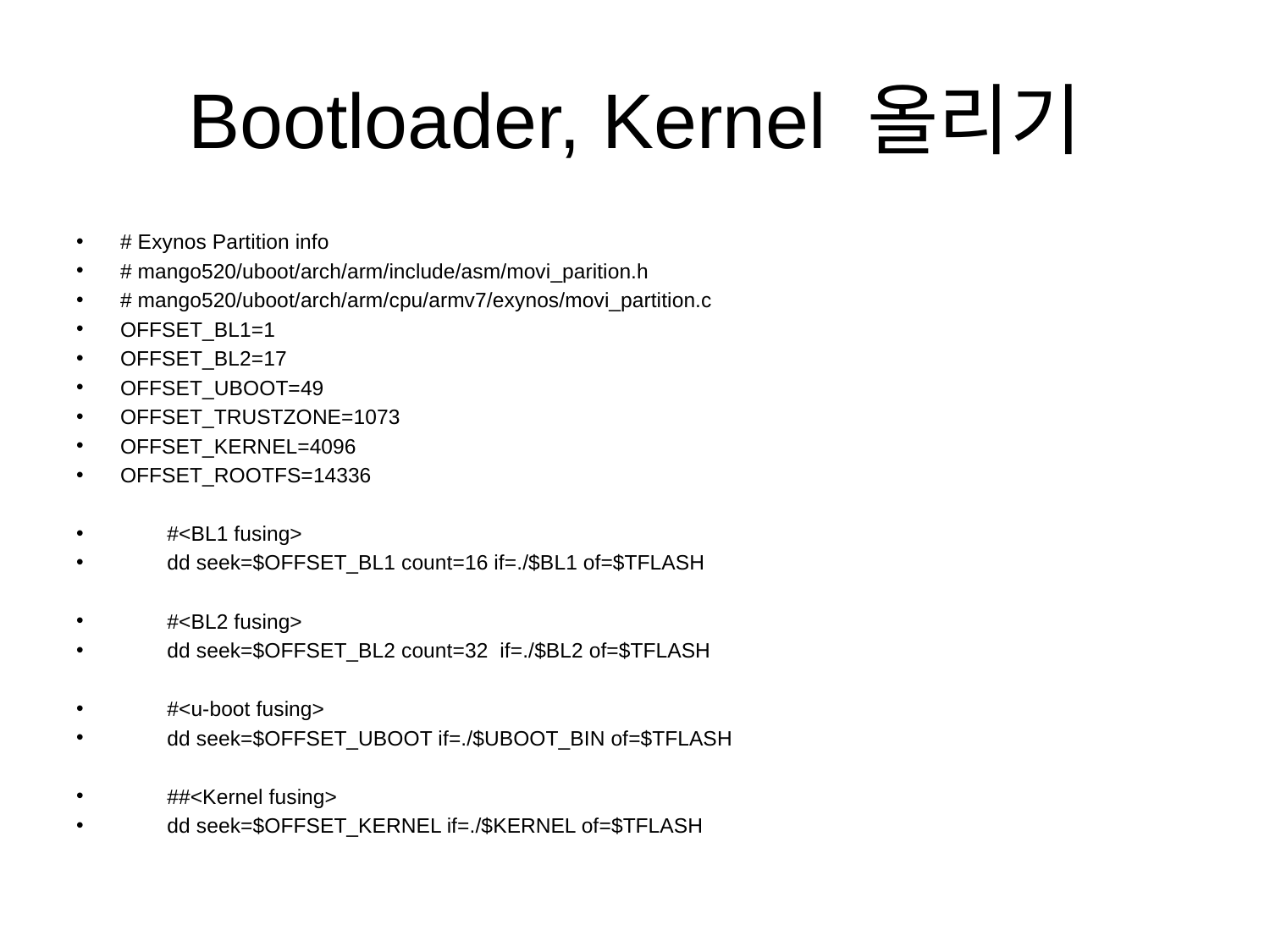

# Bootloader, Kernel 올리기
# Exynos Partition info
# mango520/uboot/arch/arm/include/asm/movi_parition.h
# mango520/uboot/arch/arm/cpu/armv7/exynos/movi_partition.c
OFFSET_BL1=1
OFFSET_BL2=17
OFFSET_UBOOT=49
OFFSET_TRUSTZONE=1073
OFFSET_KERNEL=4096
OFFSET_ROOTFS=14336

	#<BL1 fusing>
	dd seek=$OFFSET_BL1 count=16 if=./$BL1 of=$TFLASH

	#<BL2 fusing>
	dd seek=$OFFSET_BL2 count=32  if=./$BL2 of=$TFLASH

	#<u-boot fusing>
	dd seek=$OFFSET_UBOOT if=./$UBOOT_BIN of=$TFLASH

	##<Kernel fusing>
	dd seek=$OFFSET_KERNEL if=./$KERNEL of=$TFLASH